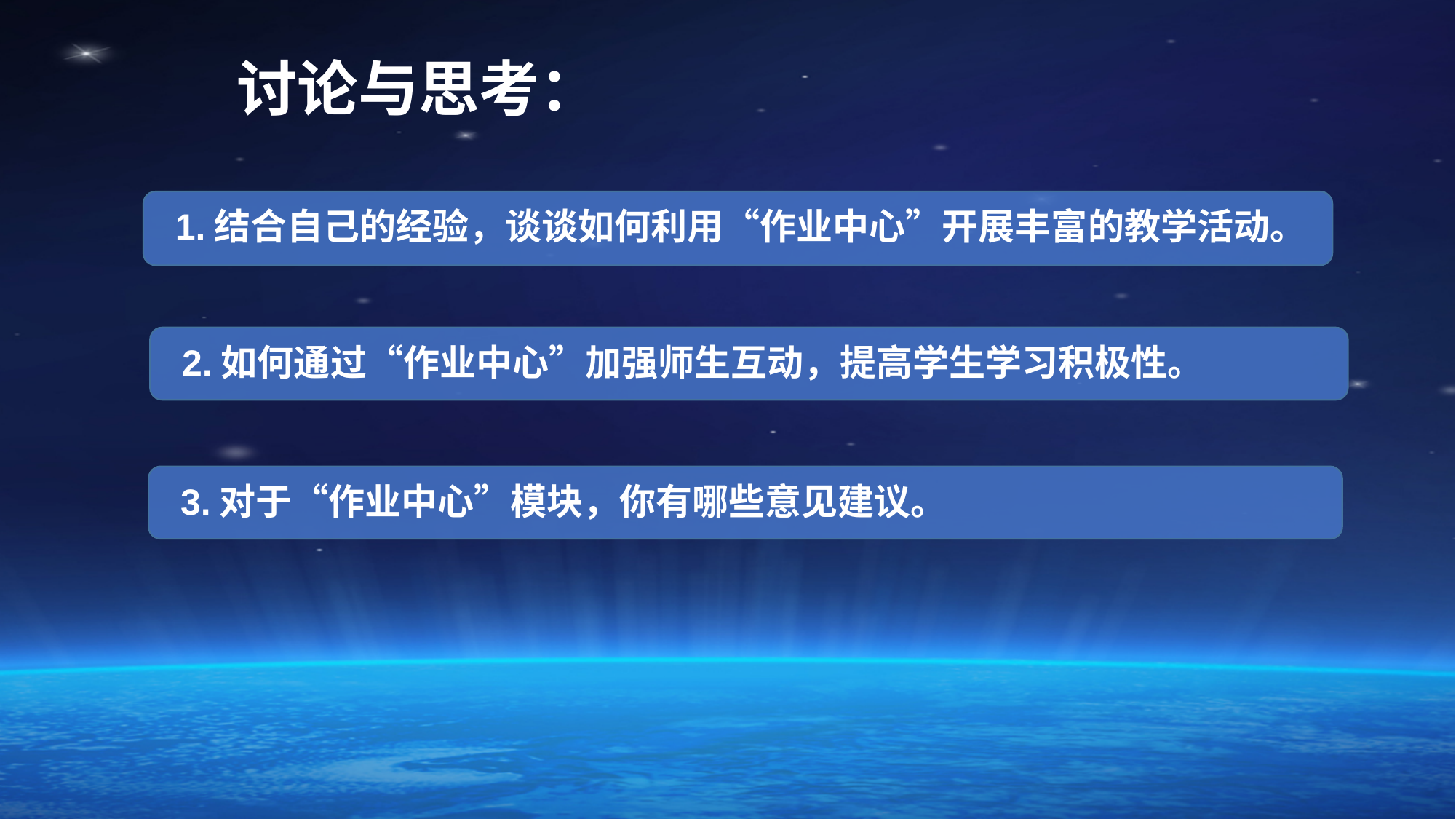

讨论与思考：

1.结合自己的经验，谈谈如何利用“作业中心”开展丰富的教学活动。

2.如何通过“作业中心”加强师生互动，提高学生学习积极性。

3.对于“作业中心”模块，你有哪些意见建议。